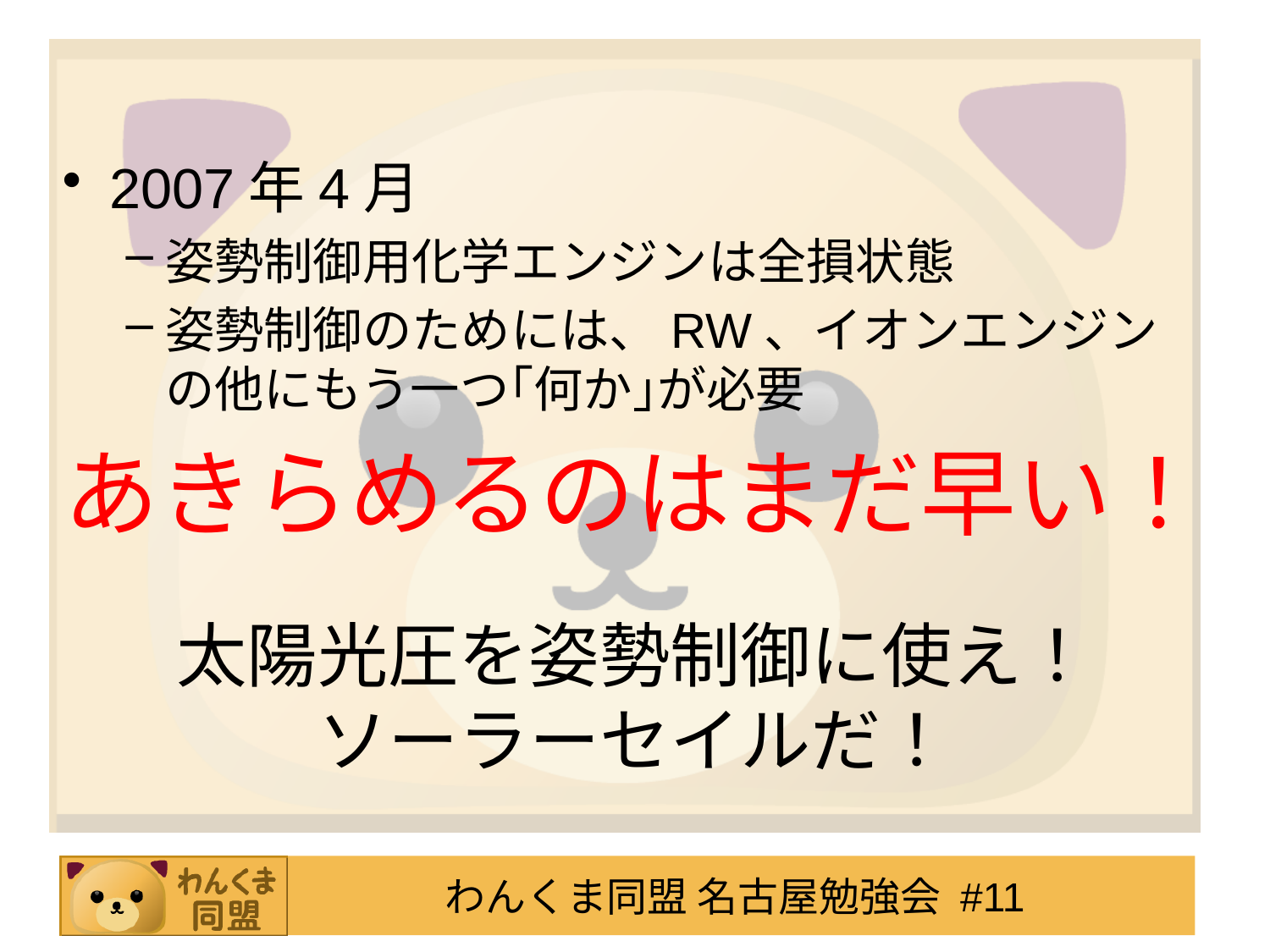

#
2007年4月
姿勢制御用化学エンジンは全損状態
姿勢制御のためには、RW、イオンエンジンの他にもう一つ｢何か｣が必要
あきらめるのはまだ早い！
太陽光圧を姿勢制御に使え！
ソーラーセイルだ！